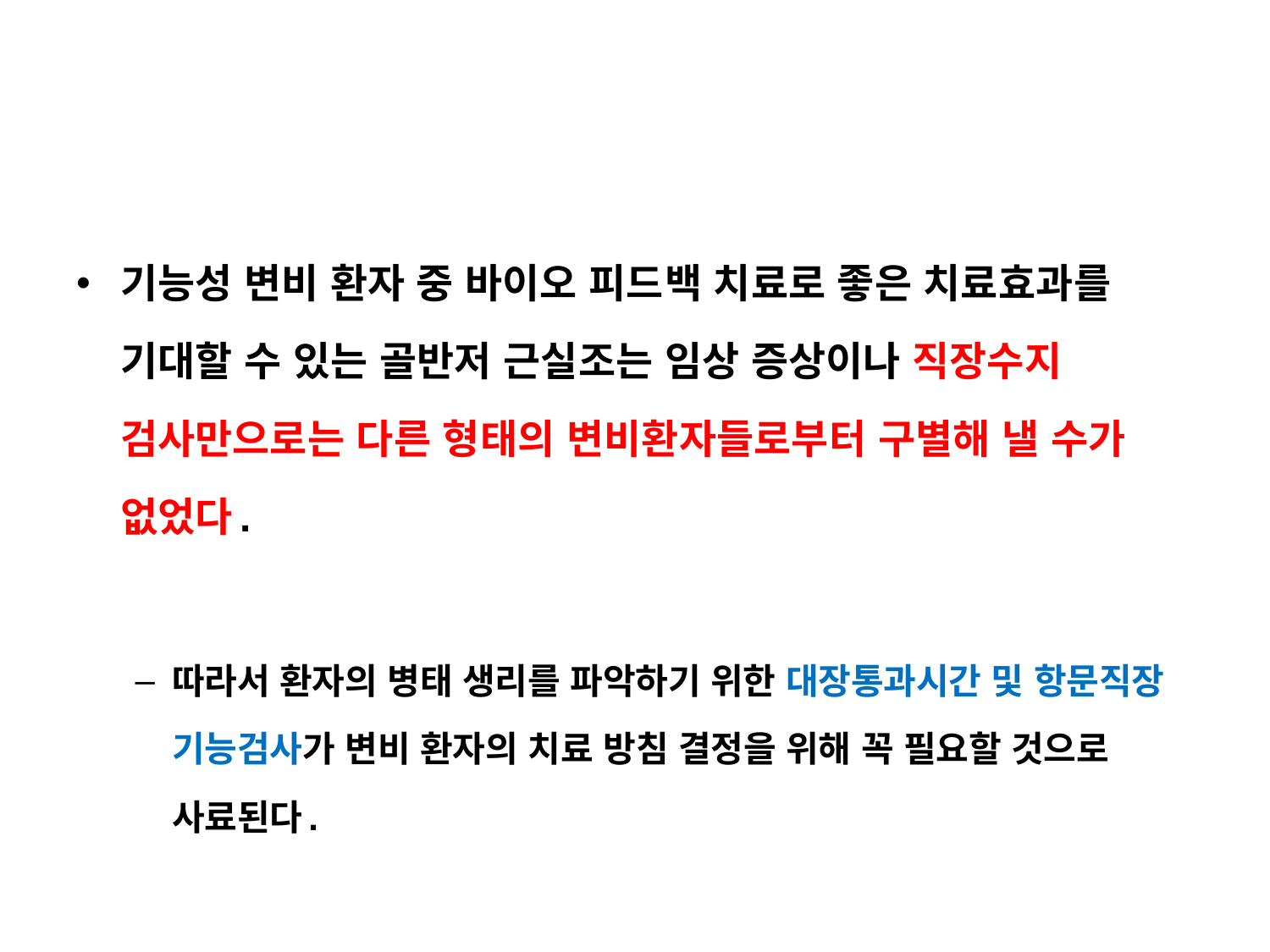

#
기능성 변비 환자 중 바이오 피드백 치료로 좋은 치료효과를 기대할 수 있는 골반저 근실조는 임상 증상이나 직장수지 검사만으로는 다른 형태의 변비환자들로부터 구별해 낼 수가 없었다.

따라서 환자의 병태 생리를 파악하기 위한 대장통과시간 및 항문직장 기능검사가 변비 환자의 치료 방침 결정을 위해 꼭 필요할 것으로 사료된다.